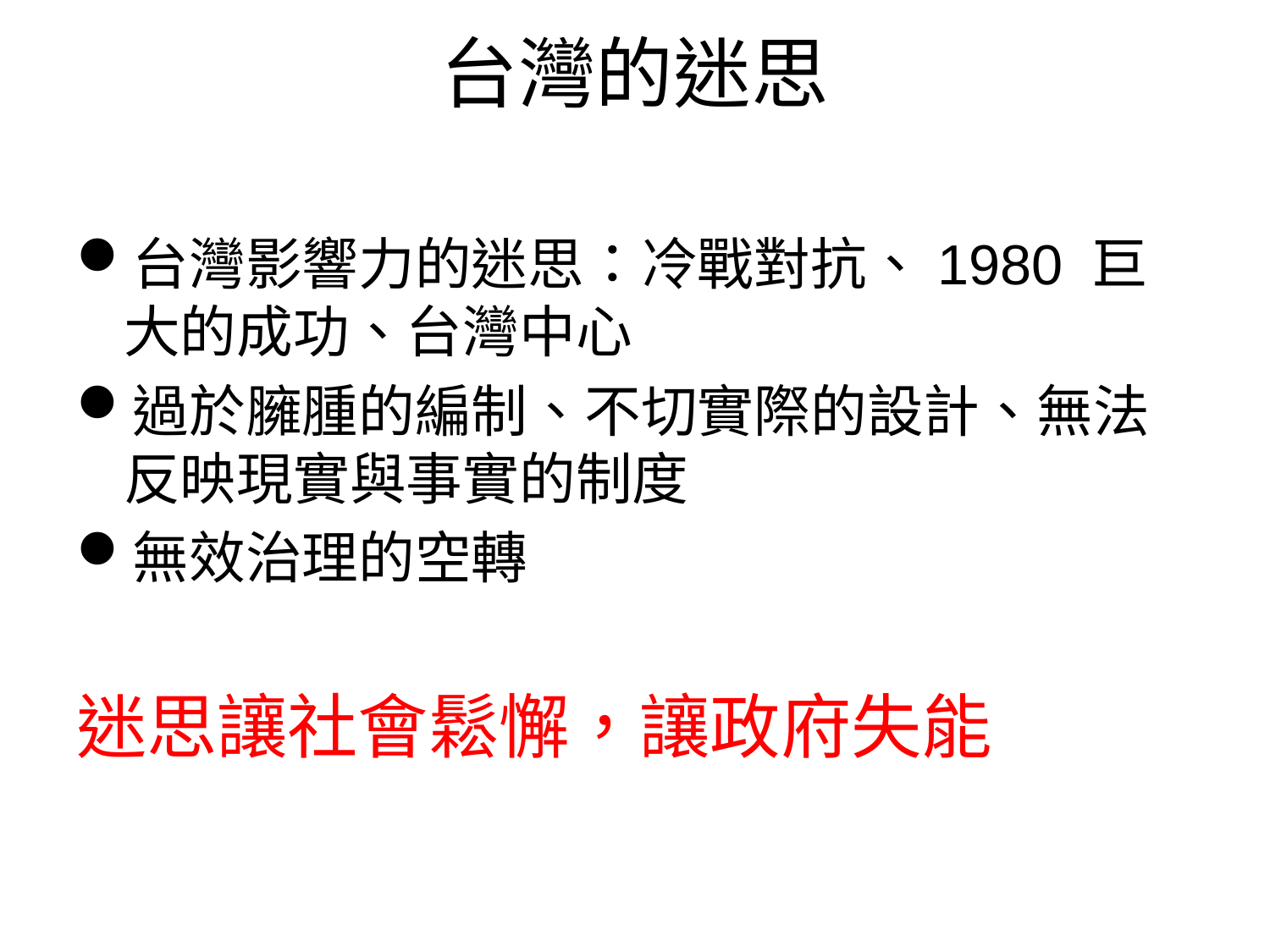

# 台灣的迷思
台灣影響力的迷思：冷戰對抗、1980 巨大的成功、台灣中心
過於臃腫的編制、不切實際的設計、無法反映現實與事實的制度
無效治理的空轉

迷思讓社會鬆懈，讓政府失能